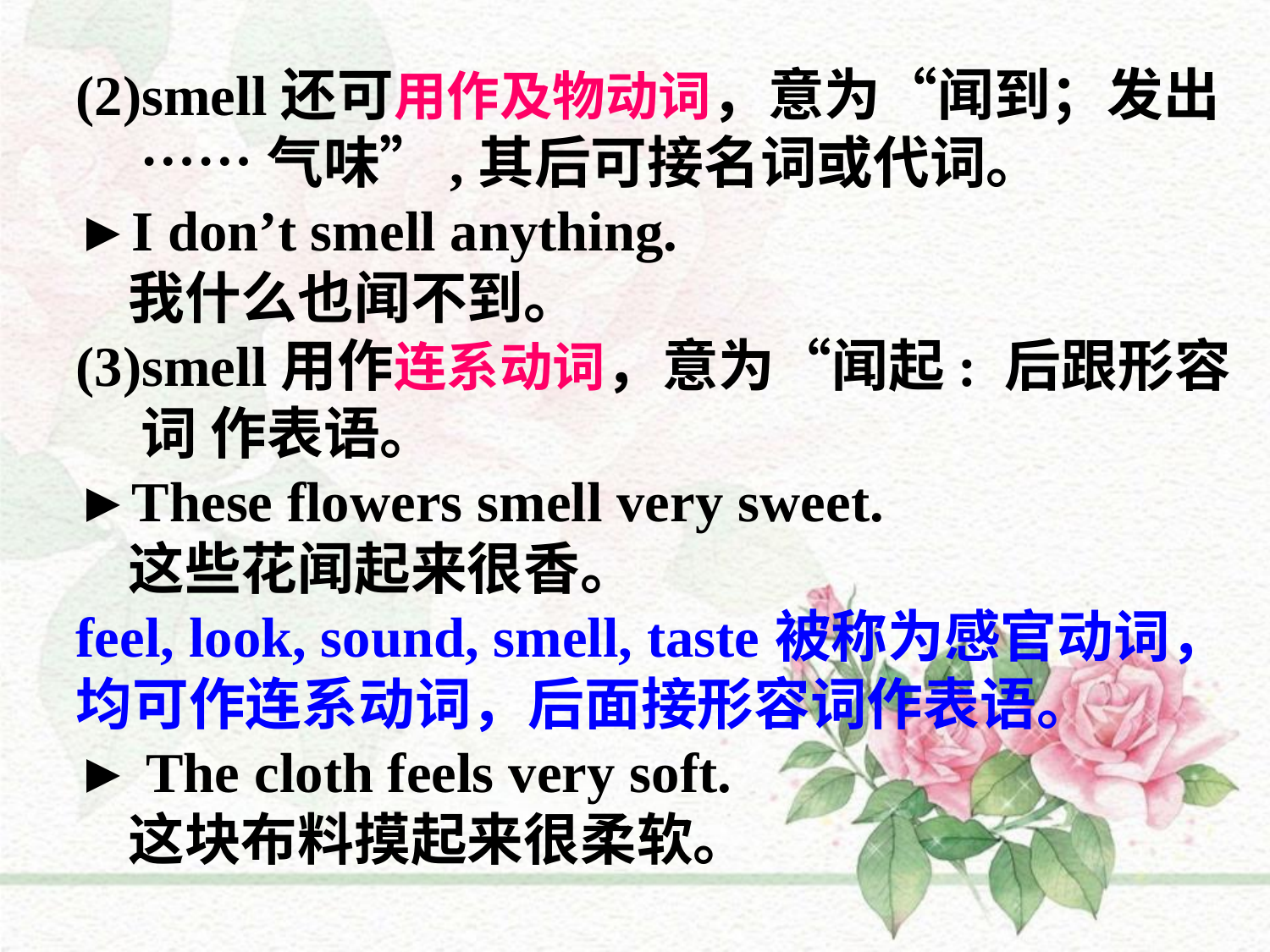

(2)smell还可用作及物动词，意为“闻到；发出
     ……气味”,其后可接名词或代词。
►I don’t smell anything.
   我什么也闻不到。
(3)smell用作连系动词，意为“闻起: 后跟形容
    词 作表语。
►These flowers smell very sweet.
   这些花闻起来很香。
feel, look, sound, smell, taste被称为感官动词，均可作连系动词，后面接形容词作表语。
► The cloth feels very soft.
   这块布料摸起来很柔软。